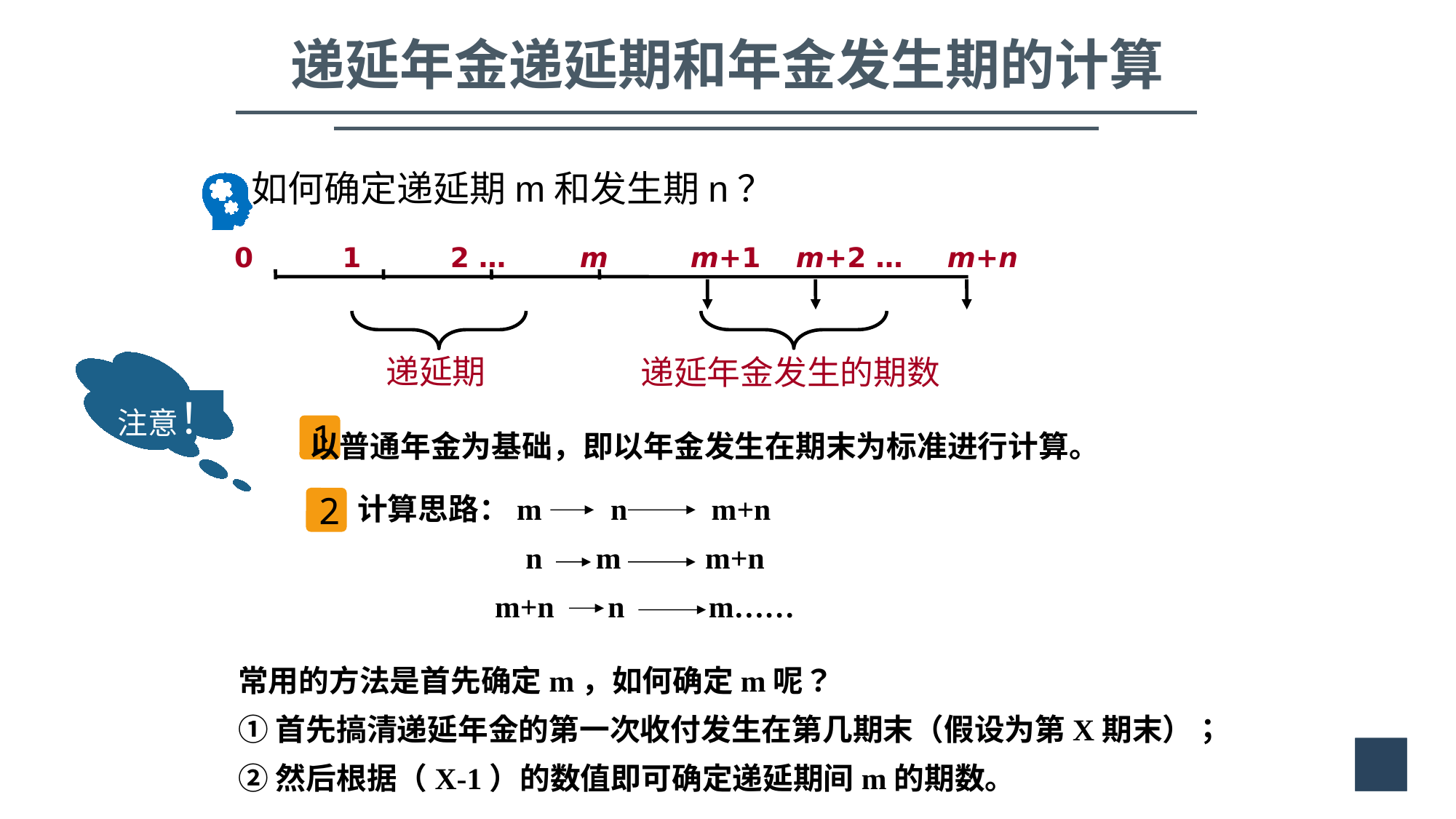

递延年金递延期和年金发生期的计算
如何确定递延期m和发生期n？

0
1
2 …
m
m+1
m+2 …
m+n

递延期
递延年金发生的期数

注意！
以普通年金为基础，即以年金发生在期末为标准进行计算。
1
2
计算思路：m         n           m+n
                      n       m           m+n
                  m+n       n           m……

常用的方法是首先确定m，如何确定m呢？
①首先搞清递延年金的第一次收付发生在第几期末（假设为第X期末）；
②然后根据（X-1）的数值即可确定递延期间m的期数。